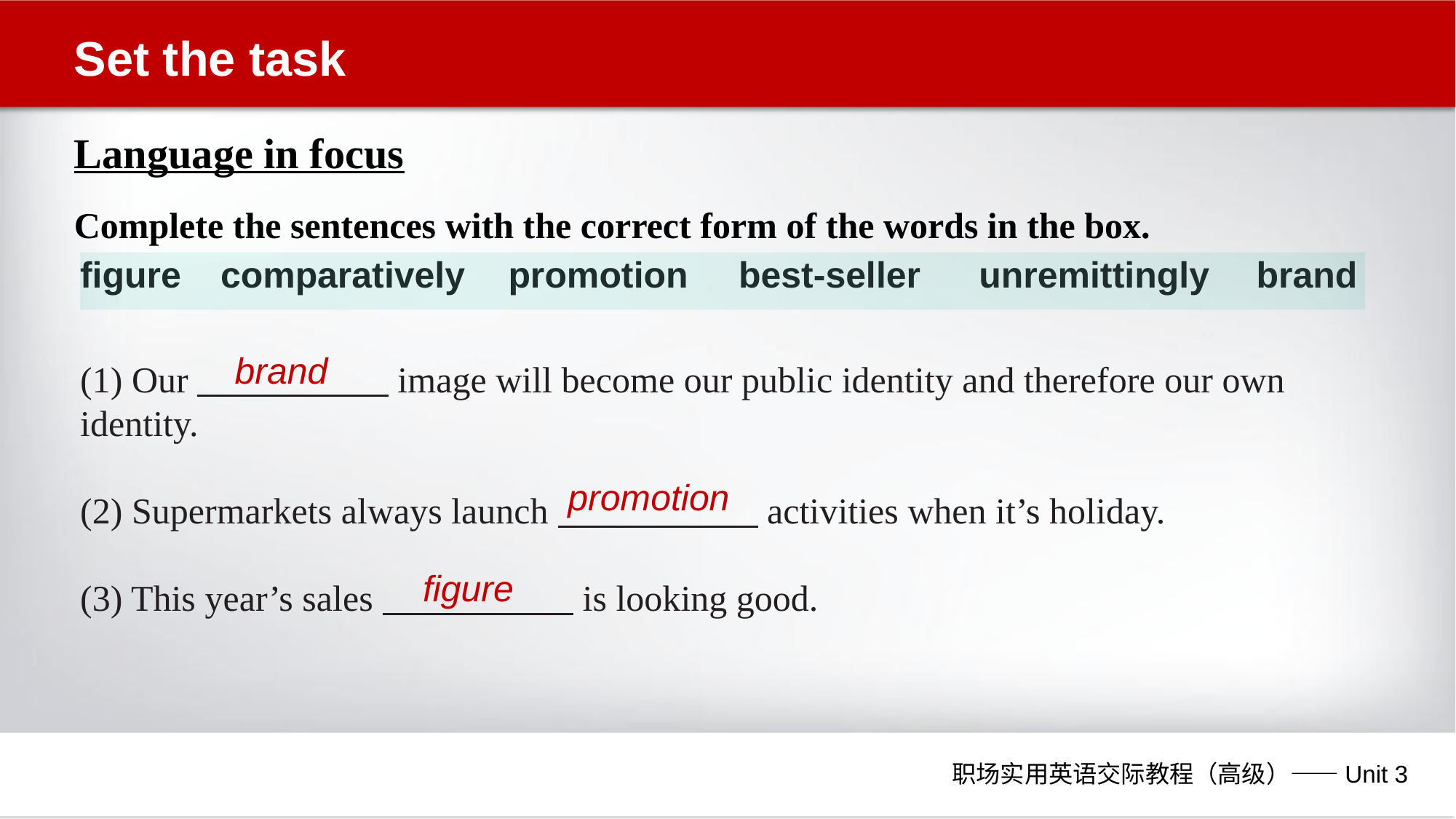

Set the task
Language in focus
Complete the sentences with the correct form of the words in the box.

| figure | comparatively | promotion | best-seller | unremittingly | brand |
| --- | --- | --- | --- | --- | --- |
brand
(1) Our                       image will become our public identity and therefore our own identity.

(2) Supermarkets always launch                        activities when it’s holiday.

(3) This year’s sales                       is looking good.
promotion
figure
职场实用英语交际教程（高级）——Unit 3